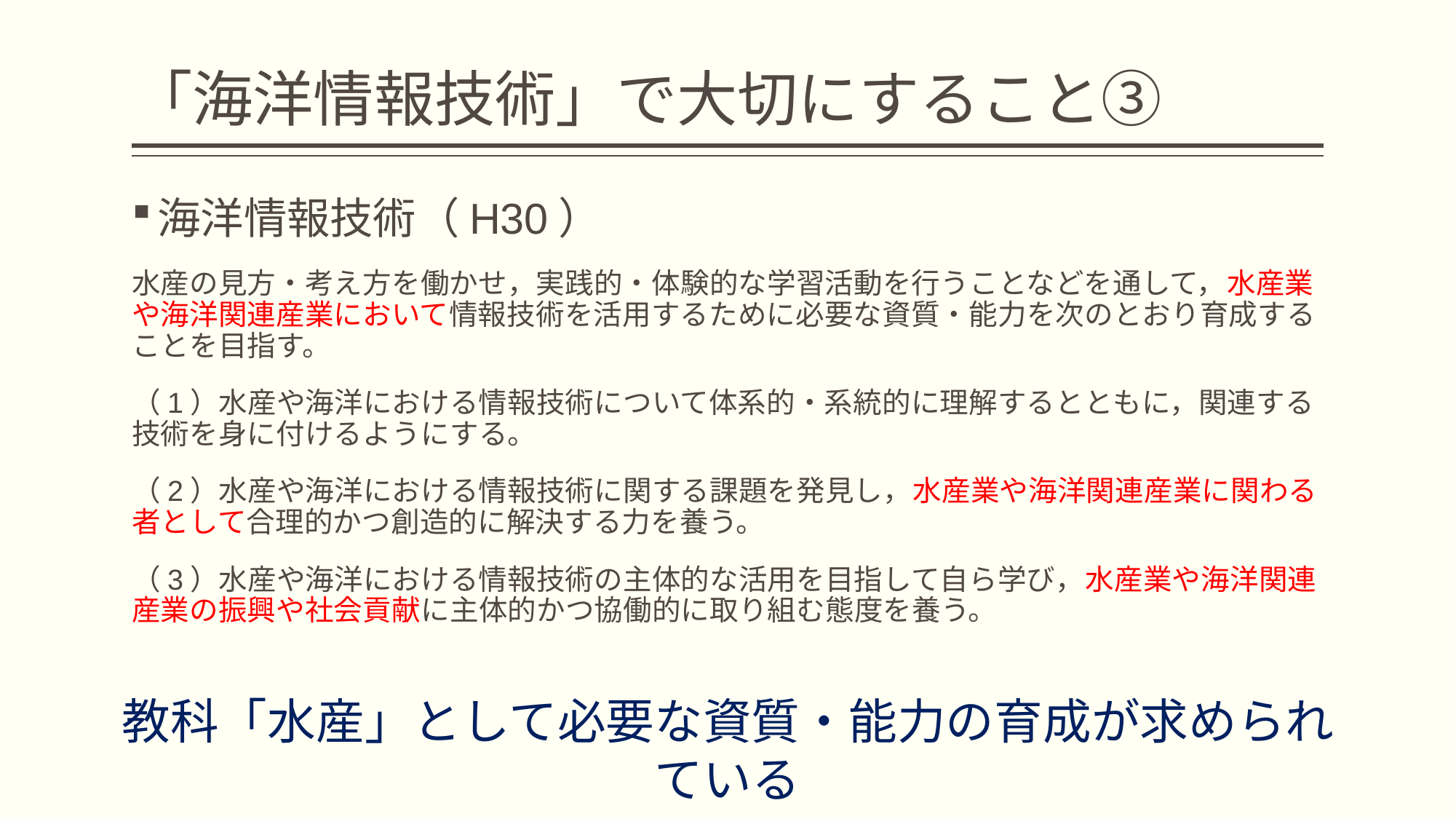

# 「海洋情報技術」で大切にすること③
海洋情報技術（H30）
水産の見方・考え方を働かせ，実践的・体験的な学習活動を行うことなどを通して，水産業や海洋関連産業において情報技術を活用するために必要な資質・能力を次のとおり育成することを目指す。
（1）水産や海洋における情報技術について体系的・系統的に理解するとともに，関連する技術を身に付けるようにする。
（2）水産や海洋における情報技術に関する課題を発見し，水産業や海洋関連産業に関わる者として合理的かつ創造的に解決する力を養う。
（3）水産や海洋における情報技術の主体的な活用を目指して自ら学び，水産業や海洋関連産業の振興や社会貢献に主体的かつ協働的に取り組む態度を養う。
教科「水産」として必要な資質・能力の育成が求められている